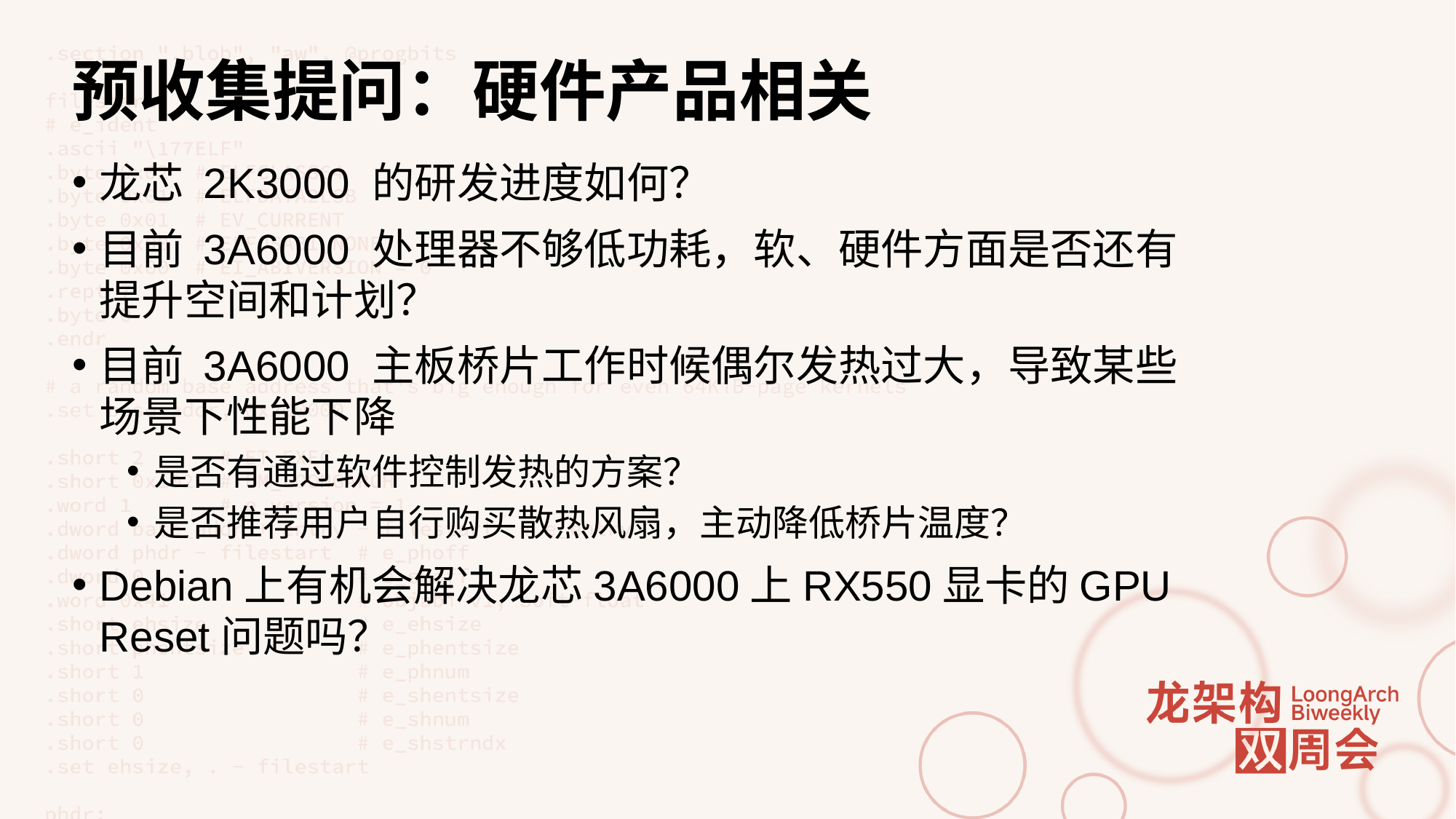

# 预收集提问：硬件产品相关
龙芯 2K3000 的研发进度如何？
目前 3A6000 处理器不够低功耗，软、硬件方面是否还有提升空间和计划？
目前 3A6000 主板桥片工作时候偶尔发热过大，导致某些场景下性能下降
是否有通过软件控制发热的方案？
是否推荐用户自行购买散热风扇，主动降低桥片温度？
Debian上有机会解决龙芯3A6000上RX550显卡的GPU Reset问题吗？